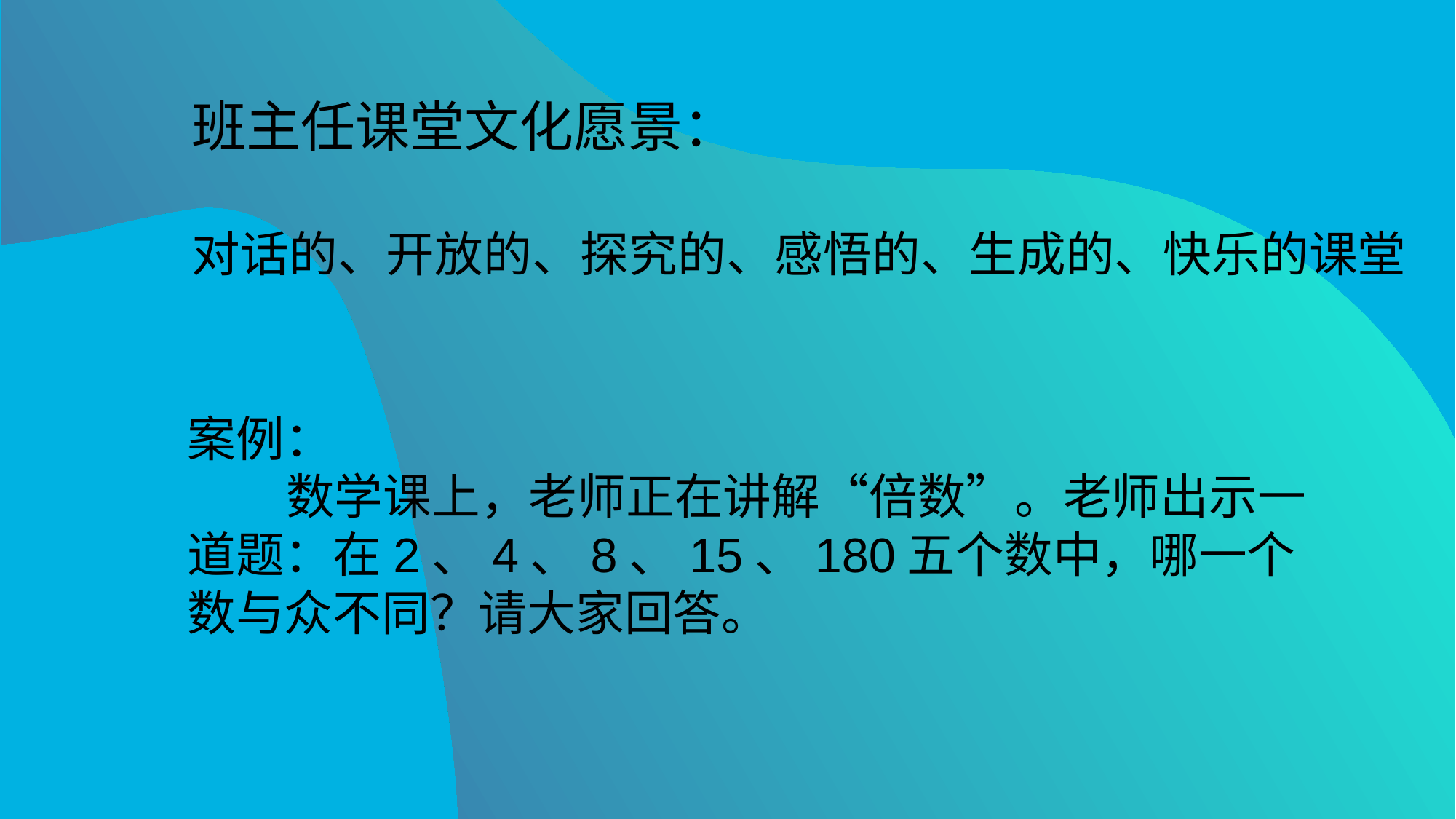

班主任课堂文化愿景：

对话的、开放的、探究的、感悟的、生成的、快乐的课堂
案例：
        数学课上，老师正在讲解“倍数”。老师出示一道题：在2、4、8、15、180五个数中，哪一个数与众不同？请大家回答。